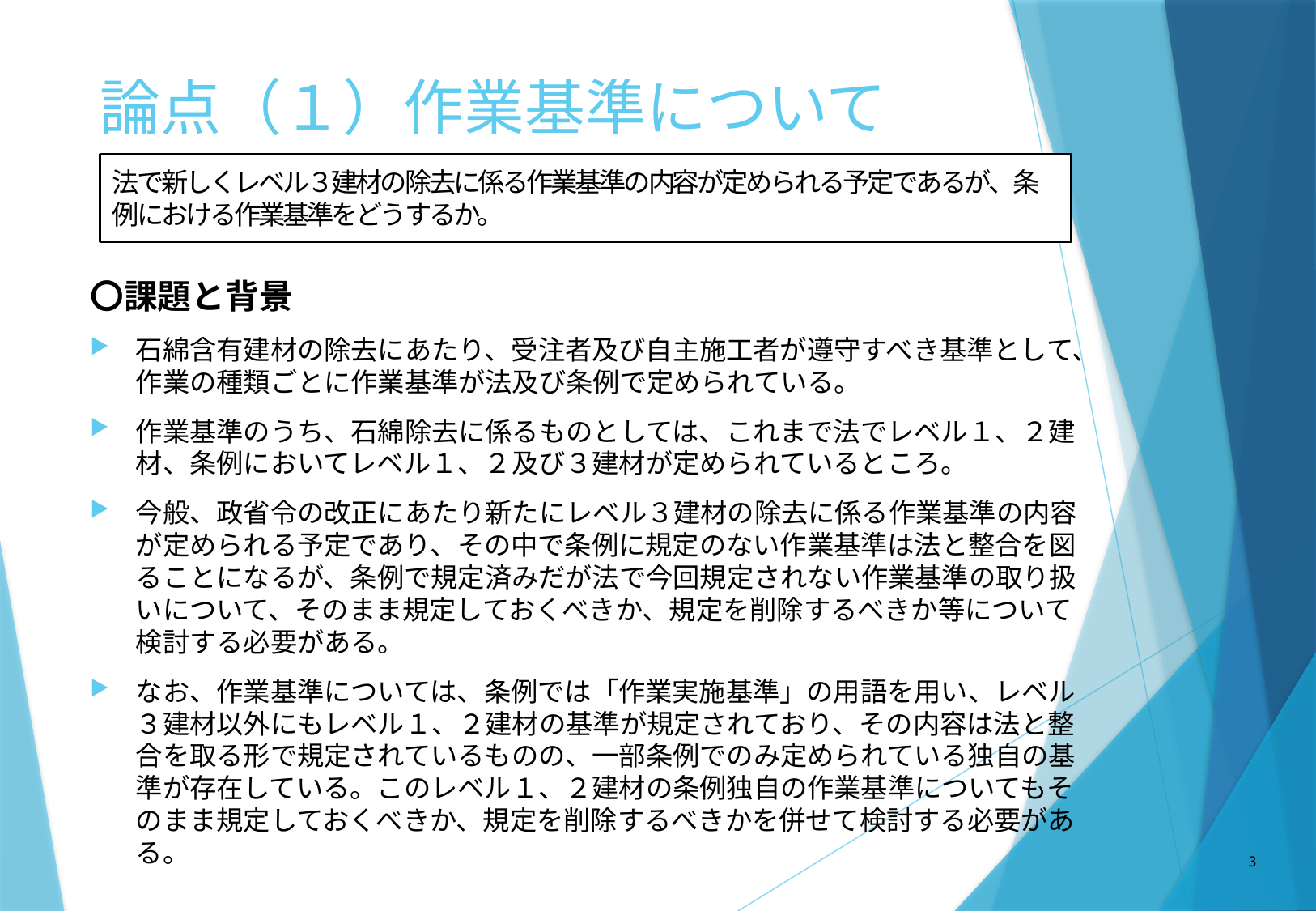

# 論点（１）作業基準について
法で新しくレベル３建材の除去に係る作業基準の内容が定められる予定であるが、条例における作業基準をどうするか。
〇課題と背景
石綿含有建材の除去にあたり、受注者及び自主施工者が遵守すべき基準として、作業の種類ごとに作業基準が法及び条例で定められている。
作業基準のうち、石綿除去に係るものとしては、これまで法でレベル１、２建材、条例においてレベル１、２及び３建材が定められているところ。
今般、政省令の改正にあたり新たにレベル３建材の除去に係る作業基準の内容が定められる予定であり、その中で条例に規定のない作業基準は法と整合を図ることになるが、条例で規定済みだが法で今回規定されない作業基準の取り扱いについて、そのまま規定しておくべきか、規定を削除するべきか等について検討する必要がある。
なお、作業基準については、条例では「作業実施基準」の用語を用い、レベル３建材以外にもレベル１、２建材の基準が規定されており、その内容は法と整合を取る形で規定されているものの、一部条例でのみ定められている独自の基準が存在している。このレベル１、２建材の条例独自の作業基準についてもそのまま規定しておくべきか、規定を削除するべきかを併せて検討する必要がある。
3